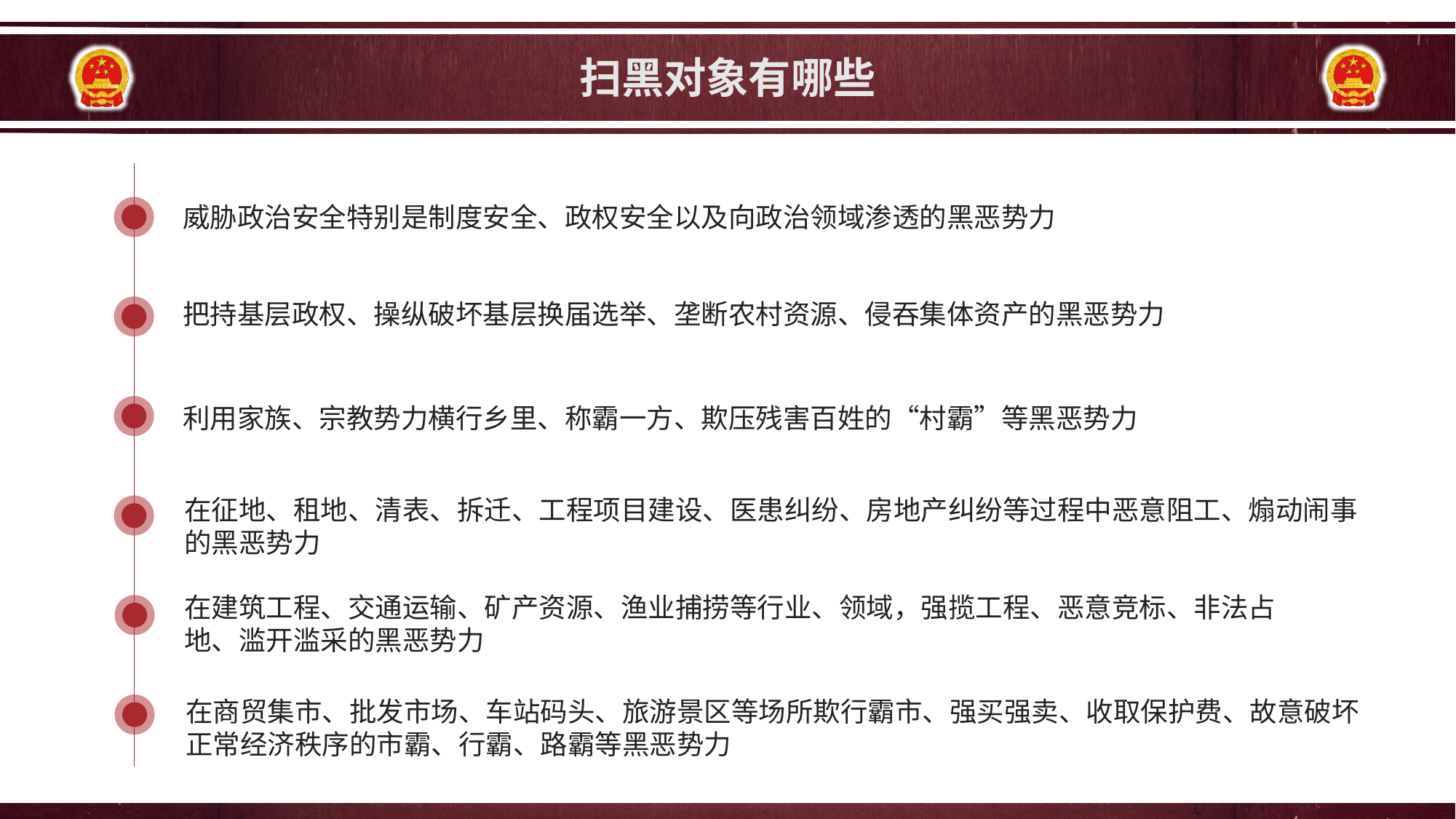

扫黑对象有哪些
威胁政治安全特别是制度安全、政权安全以及向政治领域渗透的黑恶势力

把持基层政权、操纵破坏基层换届选举、垄断农村资源、侵吞集体资产的黑恶势力

利用家族、宗教势力横行乡里、称霸一方、欺压残害百姓的“村霸”等黑恶势力
在征地、租地、清表、拆迁、工程项目建设、医患纠纷、房地产纠纷等过程中恶意阻工、煽动闹事的黑恶势力

在建筑工程、交通运输、矿产资源、渔业捕捞等行业、领域，强揽工程、恶意竞标、非法占地、滥开滥采的黑恶势力

在商贸集市、批发市场、车站码头、旅游景区等场所欺行霸市、强买强卖、收取保护费、故意破坏正常经济秩序的市霸、行霸、路霸等黑恶势力